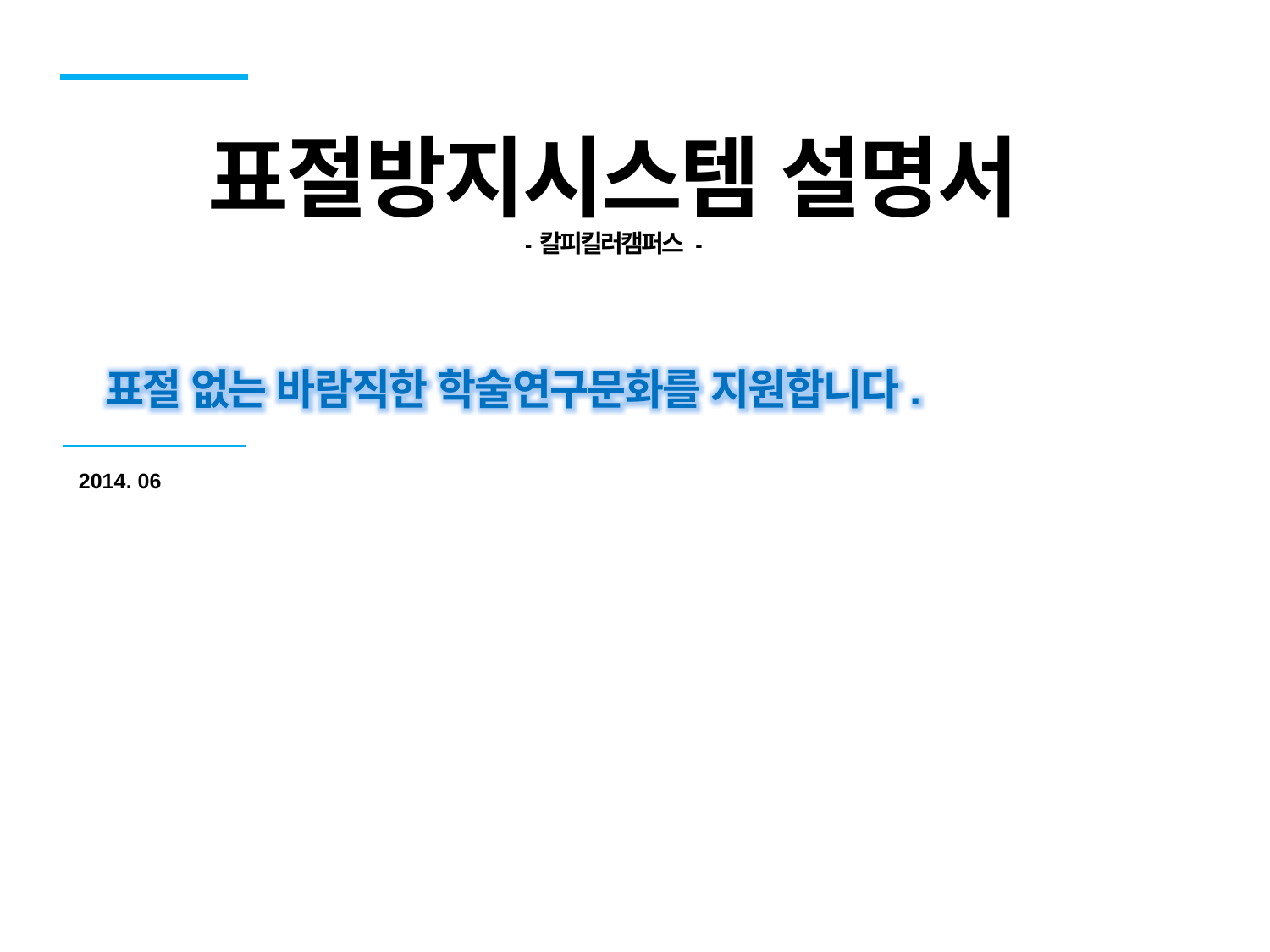

표절방지시스템 설명서
- 칼피킬러캠퍼스 -
표절 없는 바람직한 학술연구문화를 지원합니다.
2014. 06